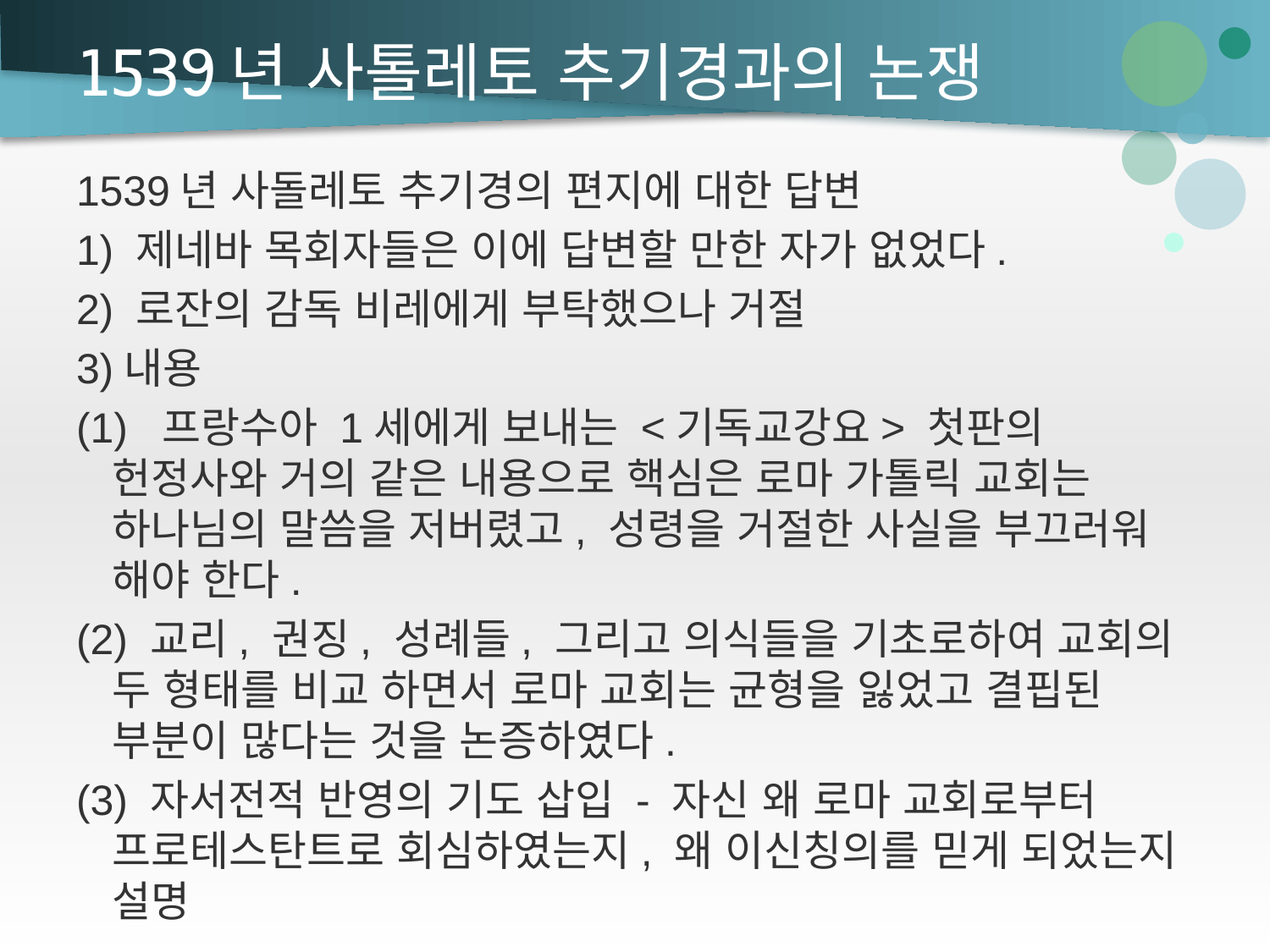

# 1539년 사톨레토 추기경과의 논쟁
1539년 사돌레토 추기경의 편지에 대한 답변
1) 제네바 목회자들은 이에 답변할 만한 자가 없었다.
2) 로잔의 감독 비레에게 부탁했으나 거절
3)내용
(1)  프랑수아 1세에게 보내는 <기독교강요> 첫판의 헌정사와 거의 같은 내용으로 핵심은 로마 가톨릭 교회는 하나님의 말씀을 저버렸고, 성령을 거절한 사실을 부끄러워 해야 한다.
(2) 교리, 권징, 성례들, 그리고 의식들을 기초로하여 교회의 두 형태를 비교 하면서 로마 교회는 균형을 잃었고 결핍된 부분이 많다는 것을 논증하였다.
(3) 자서전적 반영의 기도 삽입 - 자신 왜 로마 교회로부터 프로테스탄트로 회심하였는지, 왜 이신칭의를 믿게 되었는지 설명